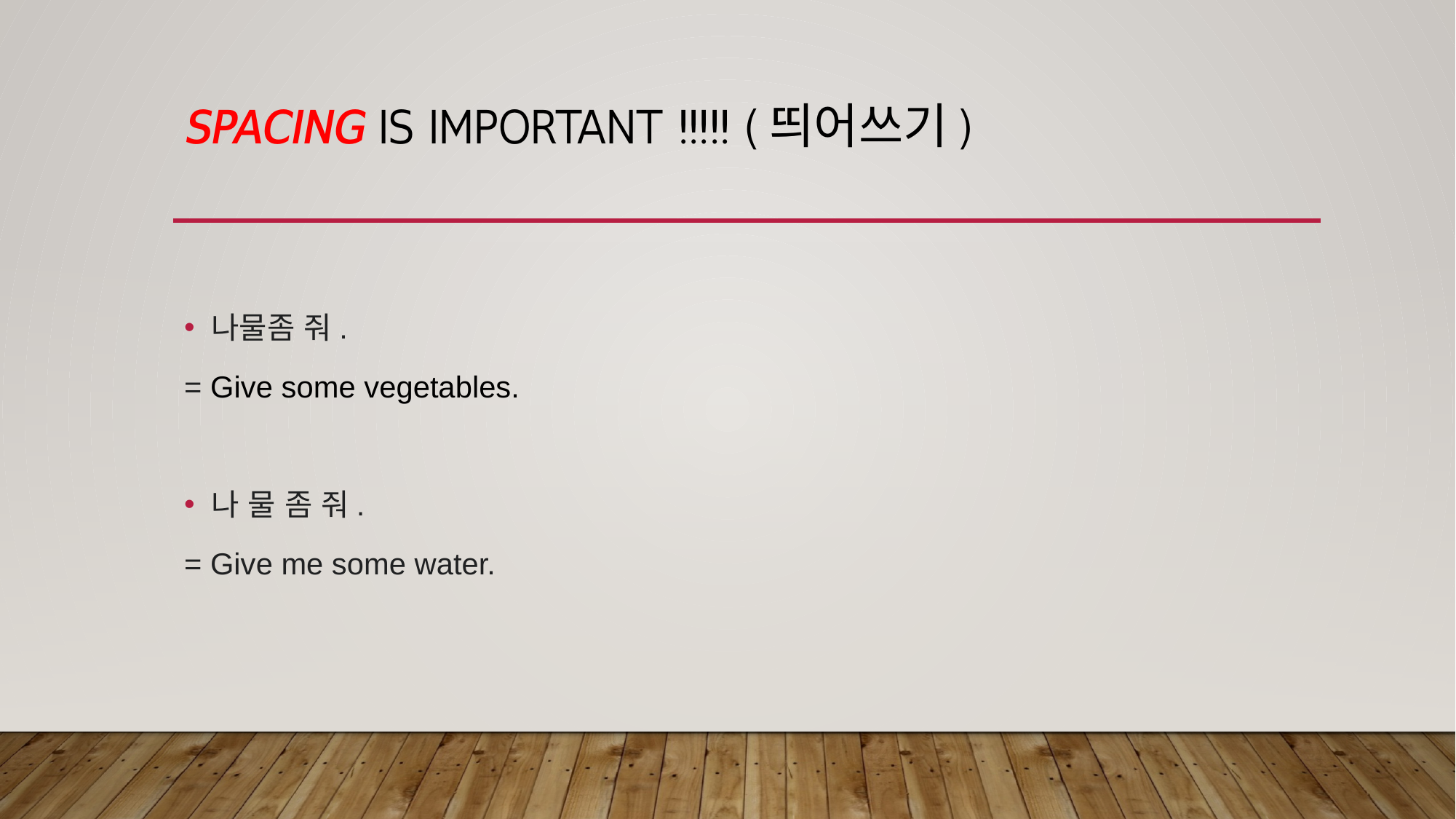

# Spacing is Important !!!!! (띄어쓰기)
나물좀 줘.
= Give some vegetables.

나 물 좀 줘.
= Give me some water.